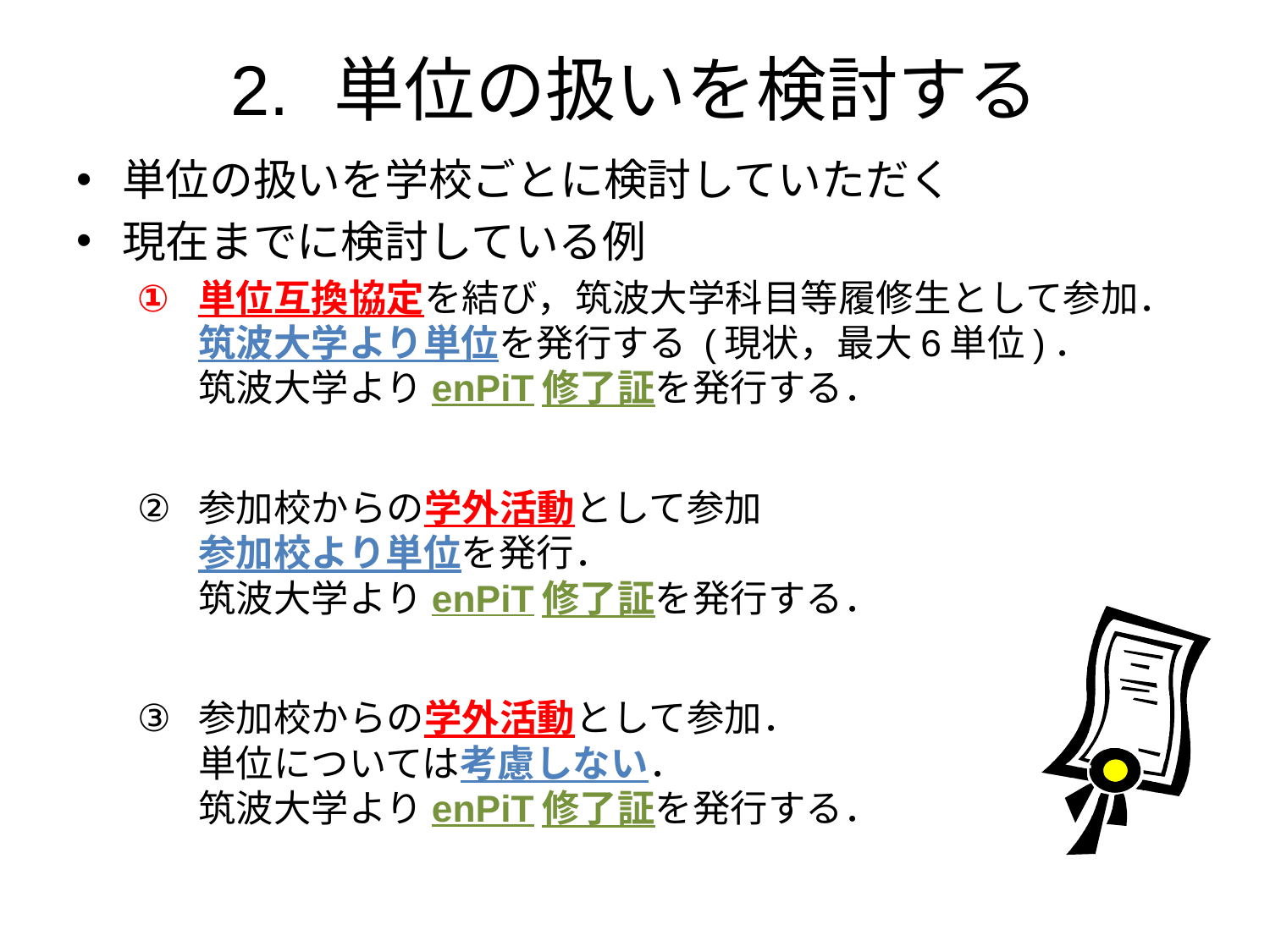

# 単位の扱いを検討する
単位の扱いを学校ごとに検討していただく
現在までに検討している例
単位互換協定を結び，筑波大学科目等履修生として参加．
筑波大学より単位を発行する (現状，最大6単位)．
筑波大学よりenPiT修了証を発行する．

参加校からの学外活動として参加
参加校より単位を発行．
筑波大学よりenPiT修了証を発行する．

参加校からの学外活動として参加．
単位については考慮しない．
筑波大学よりenPiT修了証を発行する．